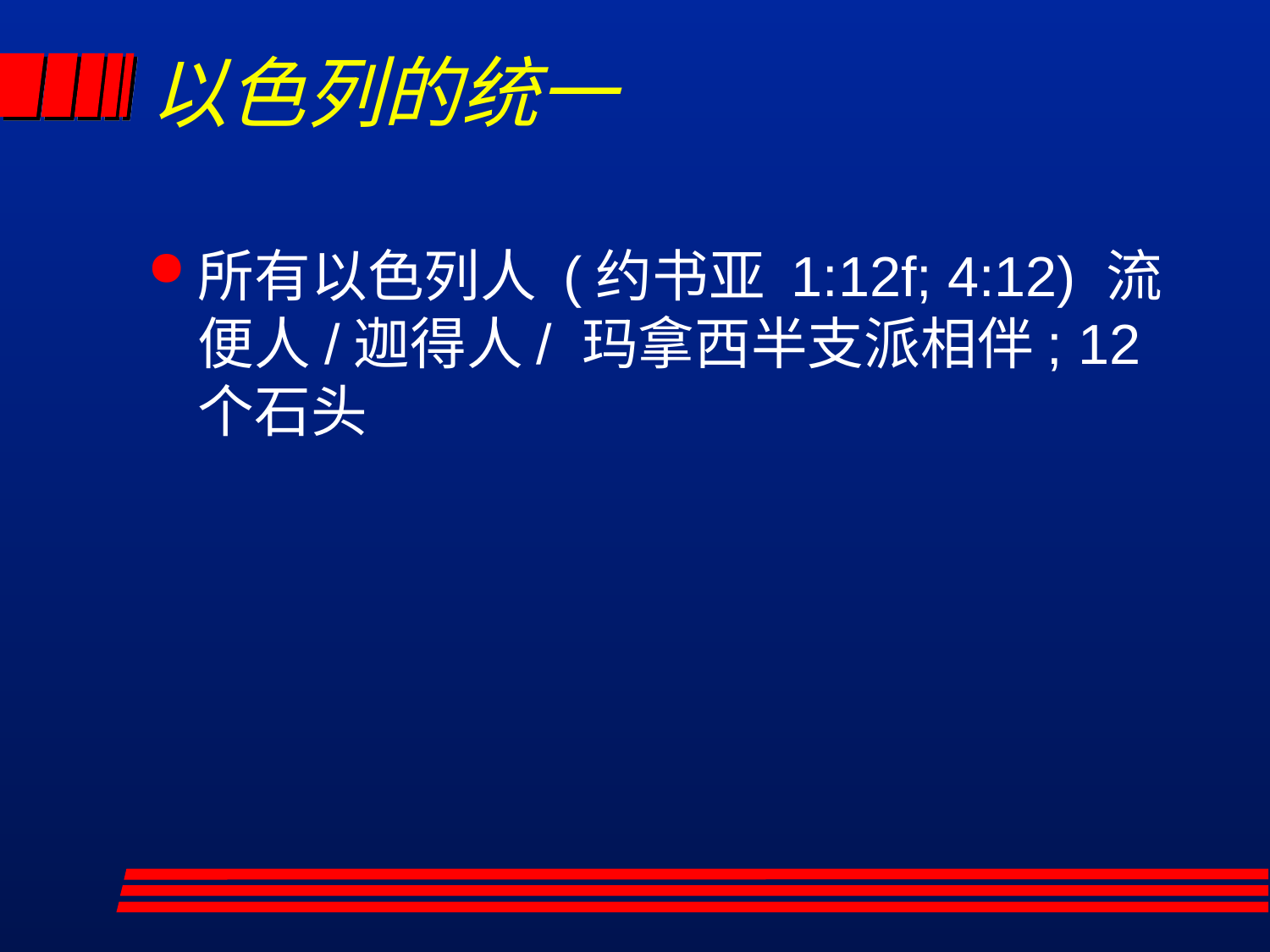

# 以色列的统一
所有以色列人 (约书亚 1:12f; 4:12) 流便人/迦得人/ 玛拿西半支派相伴; 12 个石头